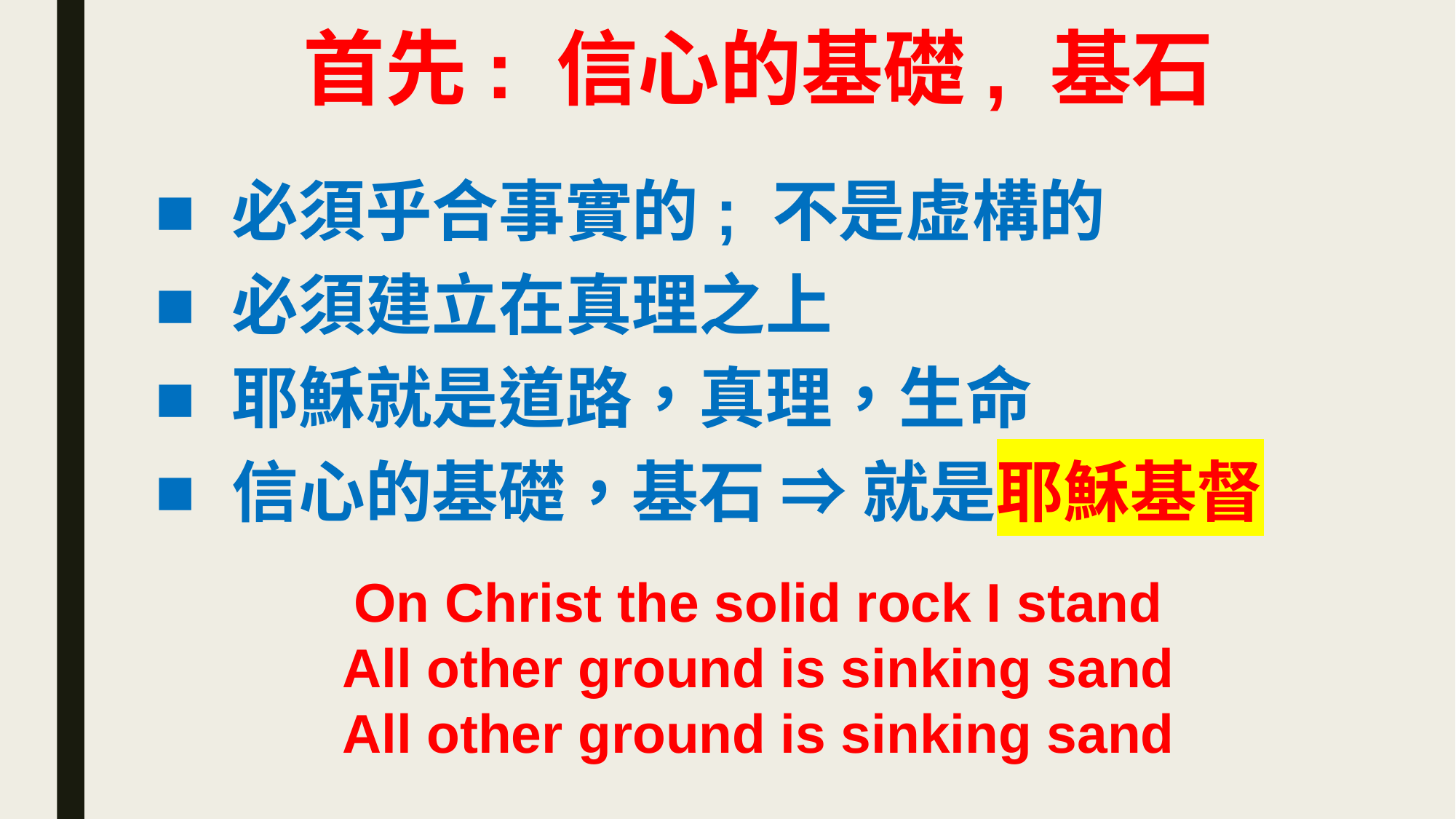

# 首先: 信心的基礎, 基石
 必須乎合事實的; 不是虚構的
 必須建立在真理之上
 耶穌就是道路，真理，生命
 信心的基礎，基石 ⇒ 就是耶穌基督
On Christ the solid rock I stand
All other ground is sinking sand
All other ground is sinking sand